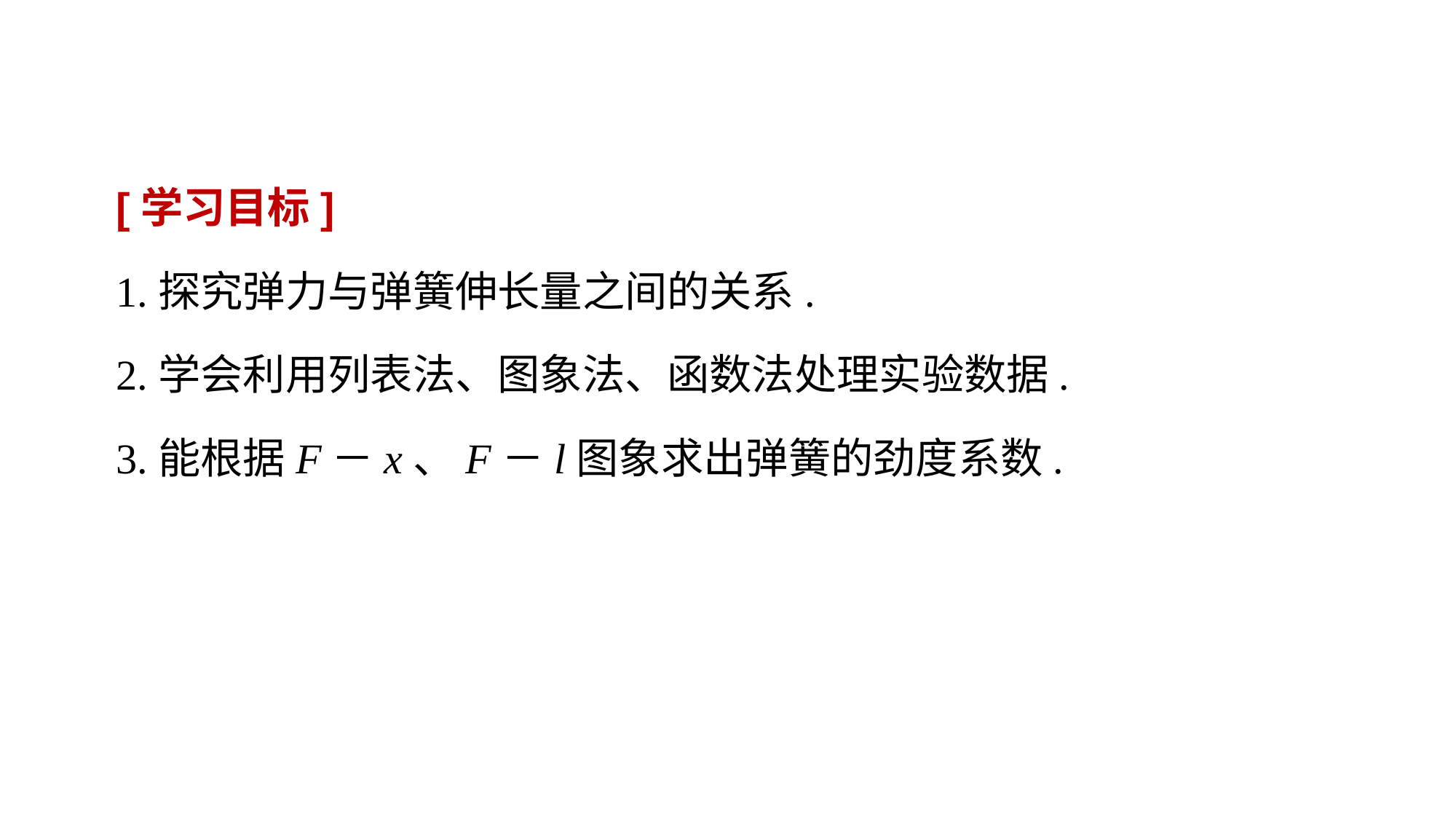

[学习目标]
1.探究弹力与弹簧伸长量之间的关系.
2.学会利用列表法、图象法、函数法处理实验数据.
3.能根据F－x、F－l图象求出弹簧的劲度系数.